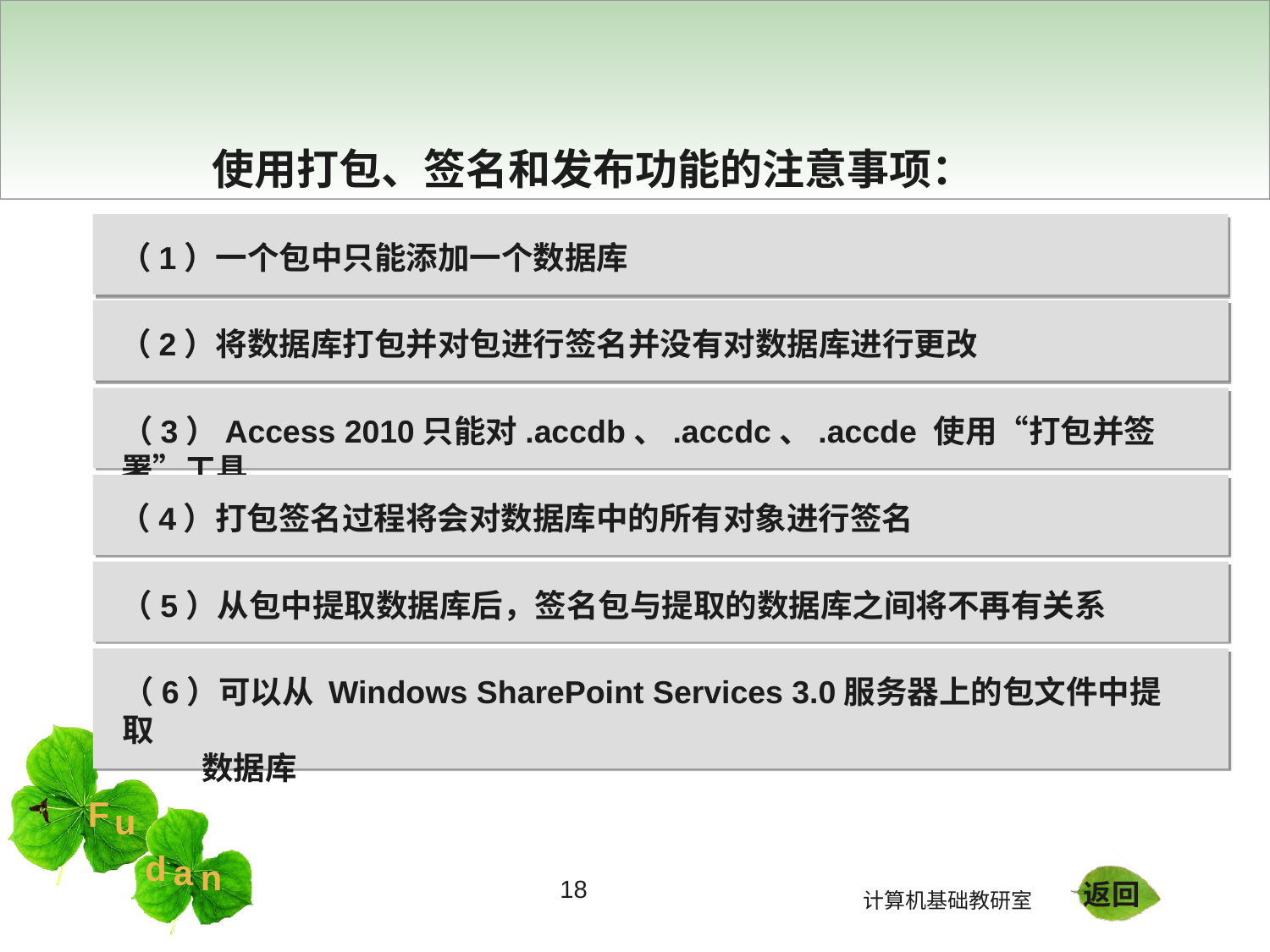

使用打包、签名和发布功能的注意事项：

（1）一个包中只能添加一个数据库

（2）将数据库打包并对包进行签名并没有对数据库进行更改

（3）Access 2010只能对.accdb、.accdc、.accde 使用“打包并签署”工具

（4）打包签名过程将会对数据库中的所有对象进行签名

（5）从包中提取数据库后，签名包与提取的数据库之间将不再有关系

（6）可以从 Windows SharePoint Services 3.0服务器上的包文件中提取
          数据库
18
返回